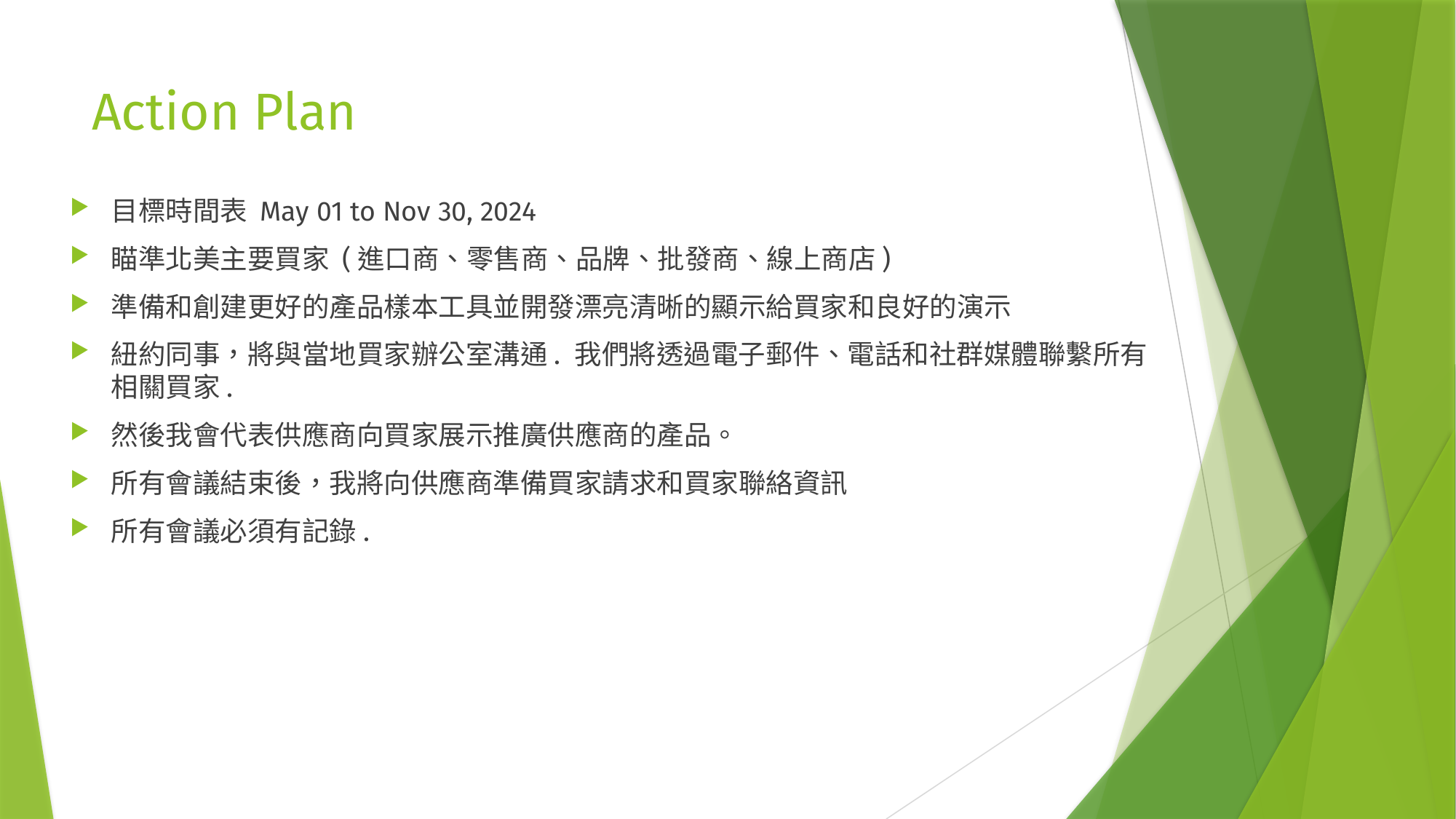

# Action Plan
目標時間表 May 01 to Nov 30, 2024
瞄準北美主要買家 (進口商、零售商、品牌、批發商、線上商店)
準備和創建更好的產品樣本工具並開發漂亮清晰的顯示給買家和良好的演示
紐約同事，將與當地買家辦公室溝通. 我們將透過電子郵件、電話和社群媒體聯繫所有相關買家.
然後我會代表供應商向買家展示推廣供應商的產品。
所有會議結束後，我將向供應商準備買家請求和買家聯絡資訊
所有會議必須有記錄.